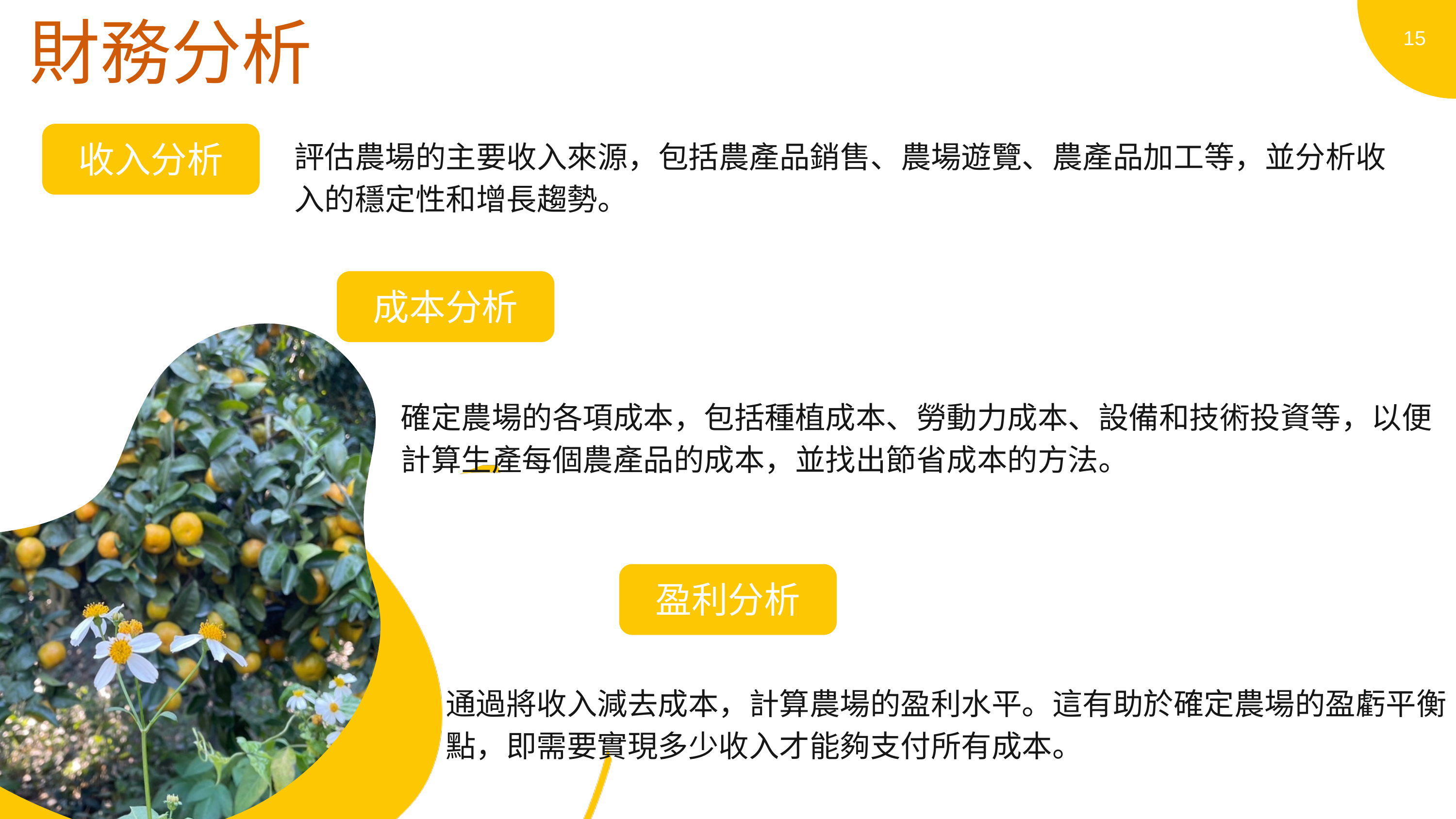

財務分析
15

收入分析
評估農場的主要收入來源，包括農產品銷售、農場遊覽、農產品加工等，並分析收入的穩定性和增長趨勢。

成本分析

確定農場的各項成本，包括種植成本、勞動力成本、設備和技術投資等，以便計算生產每個農產品的成本，並找出節省成本的方法。

盈利分析
通過將收入減去成本，計算農場的盈利水平。這有助於確定農場的盈虧平衡點，即需要實現多少收入才能夠支付所有成本。